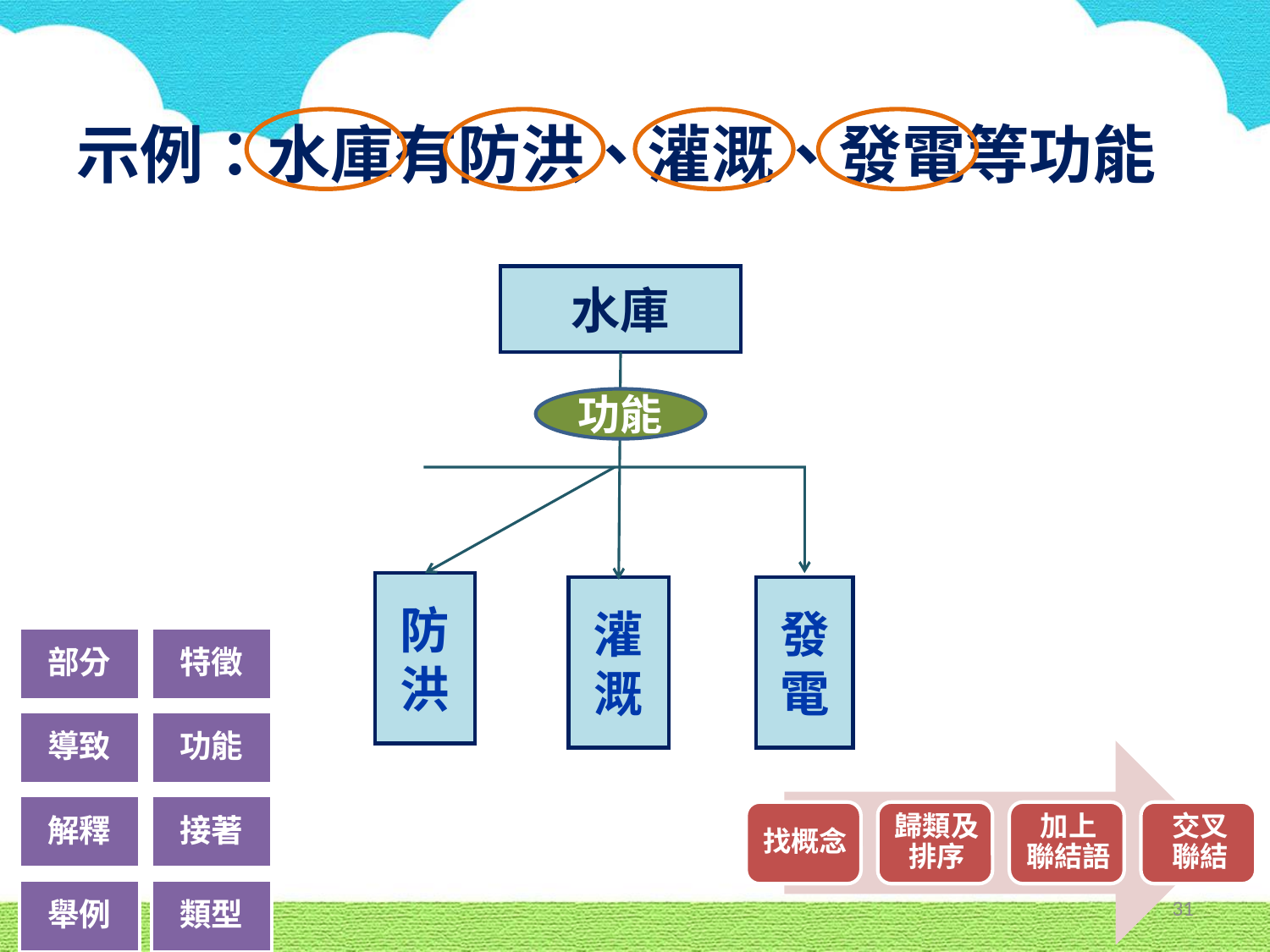

# 示例：水庫有防洪、灌溉、發電等功能

水庫
功能

防
洪
灌
溉
發
電
部分
特徵
導致
功能
解釋
接著
舉例
類型
找概念
歸類及排序
加上 聯結語
交叉 聯結
31